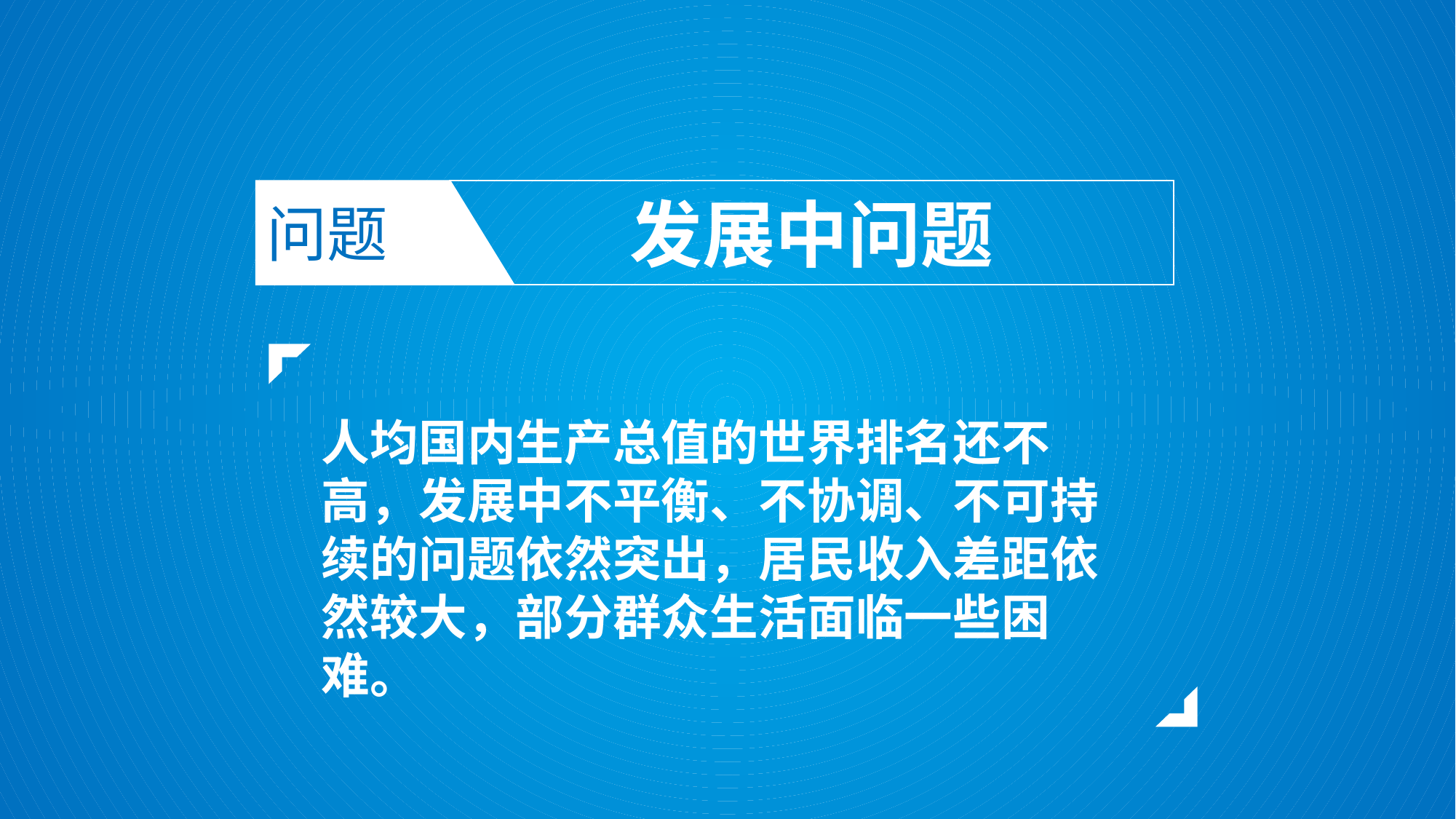

问题
发展中问题

人均国内生产总值的世界排名还不高，发展中不平衡、不协调、不可持续的问题依然突出，居民收入差距依然较大，部分群众生活面临一些困难。